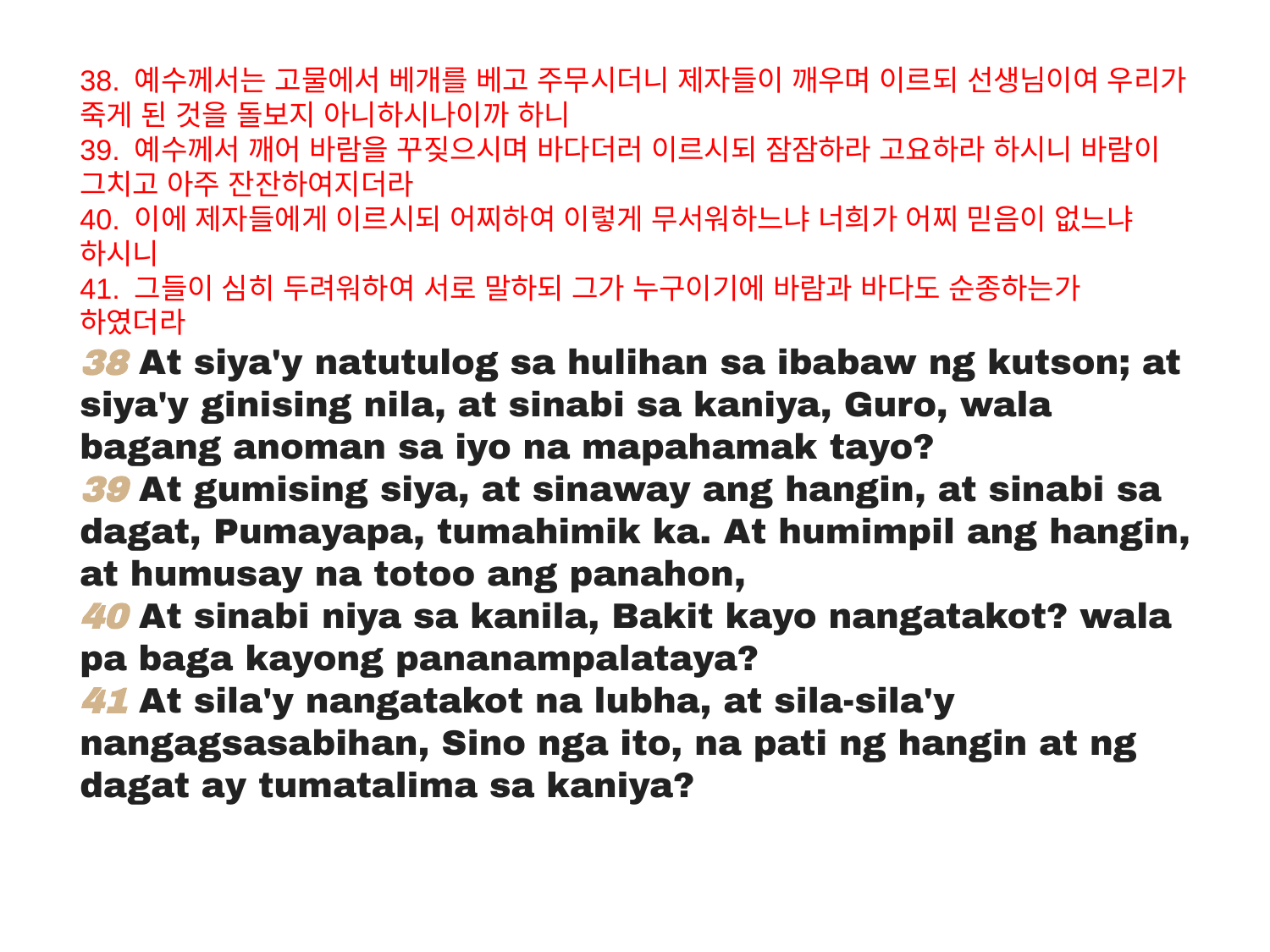

# 38. 예수께서는 고물에서 베개를 베고 주무시더니 제자들이 깨우며 이르되 선생님이여 우리가 죽게 된 것을 돌보지 아니하시나이까 하니 39. 예수께서 깨어 바람을 꾸짖으시며 바다더러 이르시되 잠잠하라 고요하라 하시니 바람이 그치고 아주 잔잔하여지더라 40. 이에 제자들에게 이르시되 어찌하여 이렇게 무서워하느냐 너희가 어찌 믿음이 없느냐 하시니 41. 그들이 심히 두려워하여 서로 말하되 그가 누구이기에 바람과 바다도 순종하는가 하였더라 38 At siya'y natutulog sa hulihan sa ibabaw ng kutson; at siya'y ginising nila, at sinabi sa kaniya, Guro, wala bagang anoman sa iyo na mapahamak tayo? 39 At gumising siya, at sinaway ang hangin, at sinabi sa dagat, Pumayapa, tumahimik ka. At humimpil ang hangin, at humusay na totoo ang panahon, 40 At sinabi niya sa kanila, Bakit kayo nangatakot? wala pa baga kayong pananampalataya? 41 At sila'y nangatakot na lubha, at sila-sila'y nangagsasabihan, Sino nga ito, na pati ng hangin at ng dagat ay tumatalima sa kaniya?